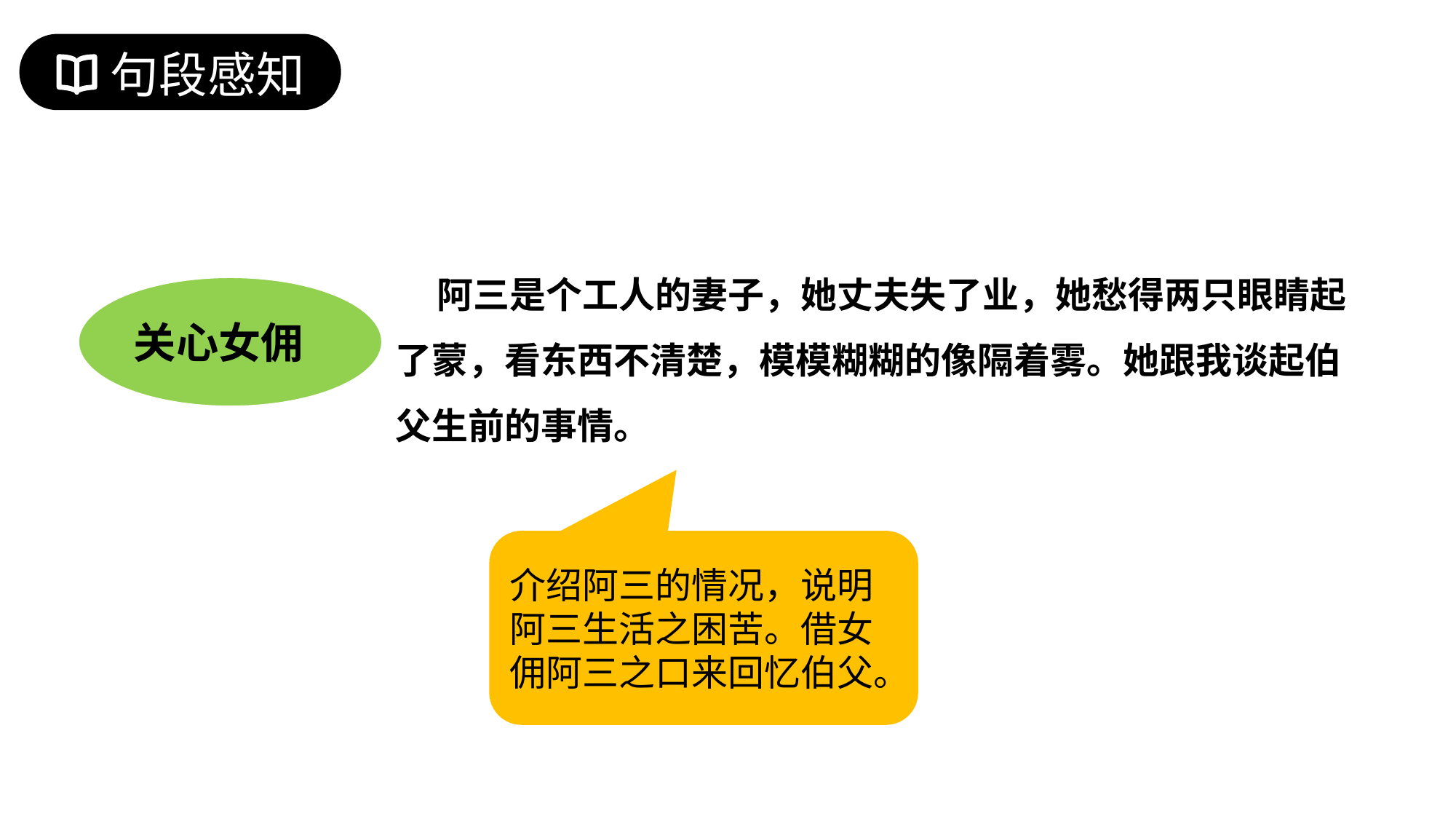

句段感知
    阿三是个工人的妻子，她丈夫失了业，她愁得两只眼睛起了蒙，看东西不清楚，模模糊糊的像隔着雾。她跟我谈起伯父生前的事情。

关心女佣

介绍阿三的情况，说明阿三生活之困苦。借女佣阿三之口来回忆伯父。